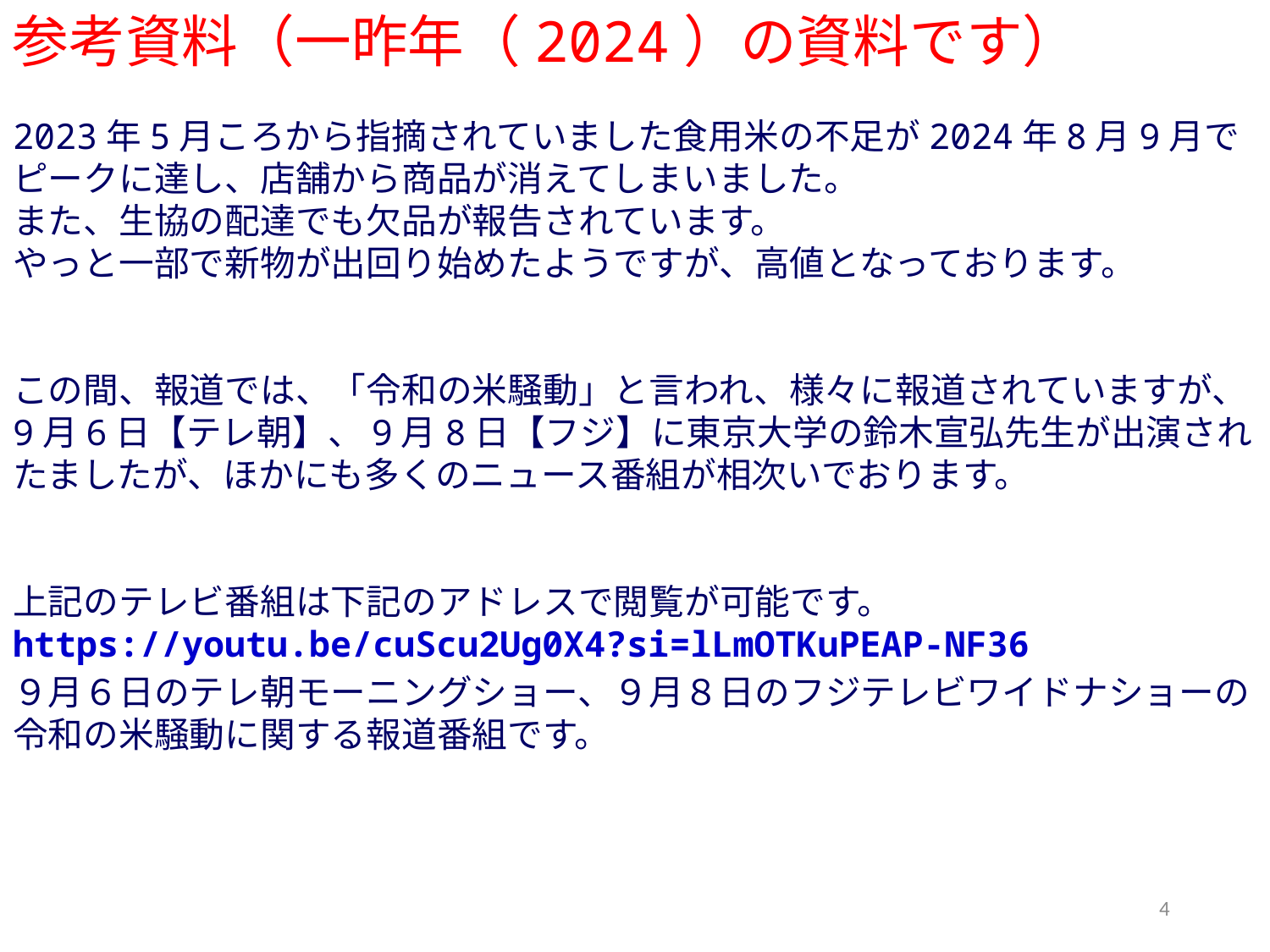

参考資料（一昨年（2024）の資料です）
2023年5月ころから指摘されていました食用米の不足が2024年8月9月でピークに達し、店舗から商品が消えてしまいました。
また、生協の配達でも欠品が報告されています。
やっと一部で新物が出回り始めたようですが、高値となっております。

この間、報道では、「令和の米騒動」と言われ、様々に報道されていますが、
9月6日【テレ朝】、9月8日【フジ】に東京大学の鈴木宣弘先生が出演されたましたが、ほかにも多くのニュース番組が相次いでおります。

上記のテレビ番組は下記のアドレスで閲覧が可能です。
https://youtu.be/cuScu2Ug0X4?si=lLmOTKuPEAP-NF36
９月６日のテレ朝モーニングショー、９月８日のフジテレビワイドナショーの令和の米騒動に関する報道番組です。
4